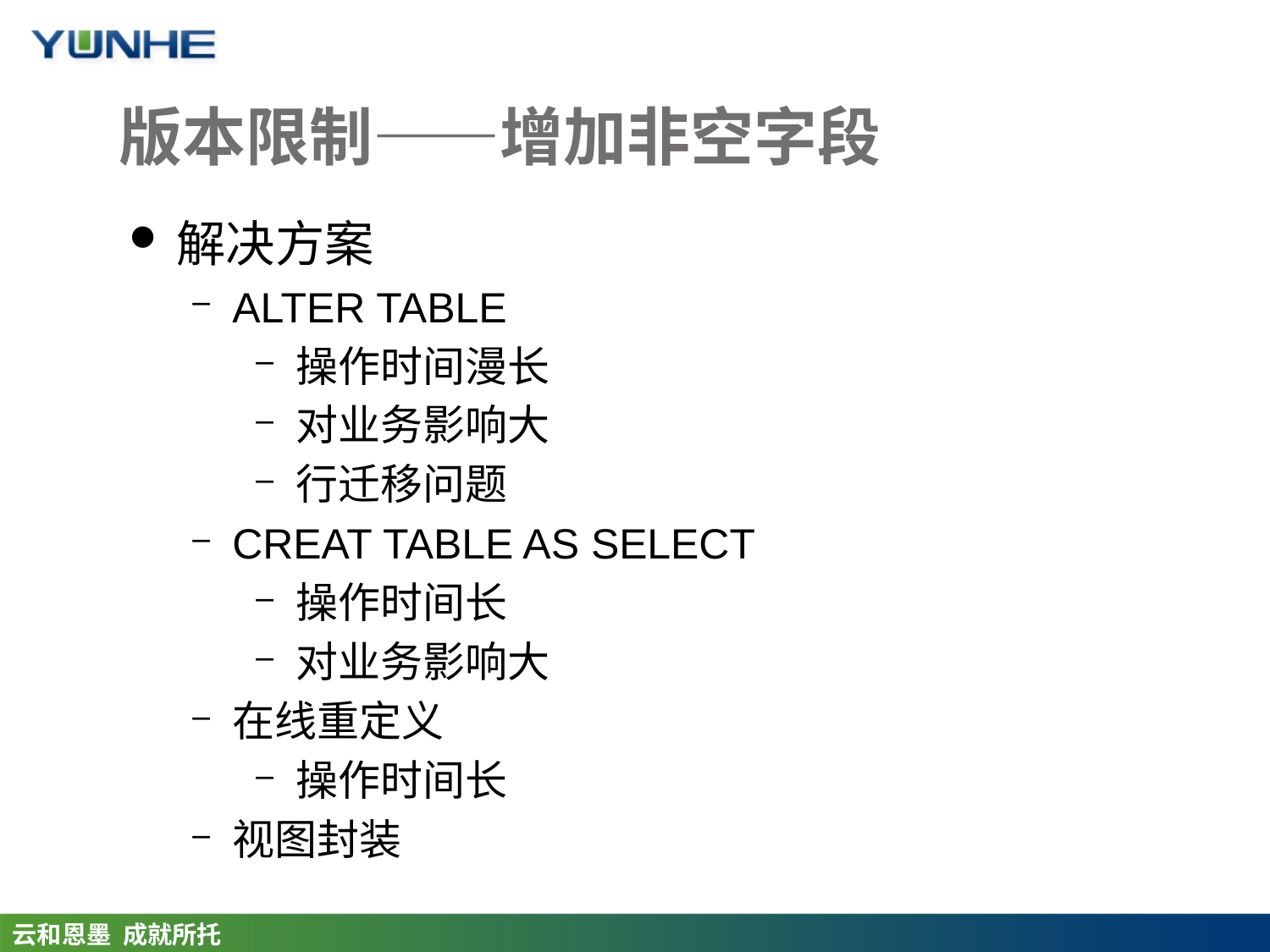

# 版本限制——增加非空字段
解决方案
ALTER TABLE
操作时间漫长
对业务影响大
行迁移问题
CREAT TABLE AS SELECT
操作时间长
对业务影响大
在线重定义
操作时间长
视图封装